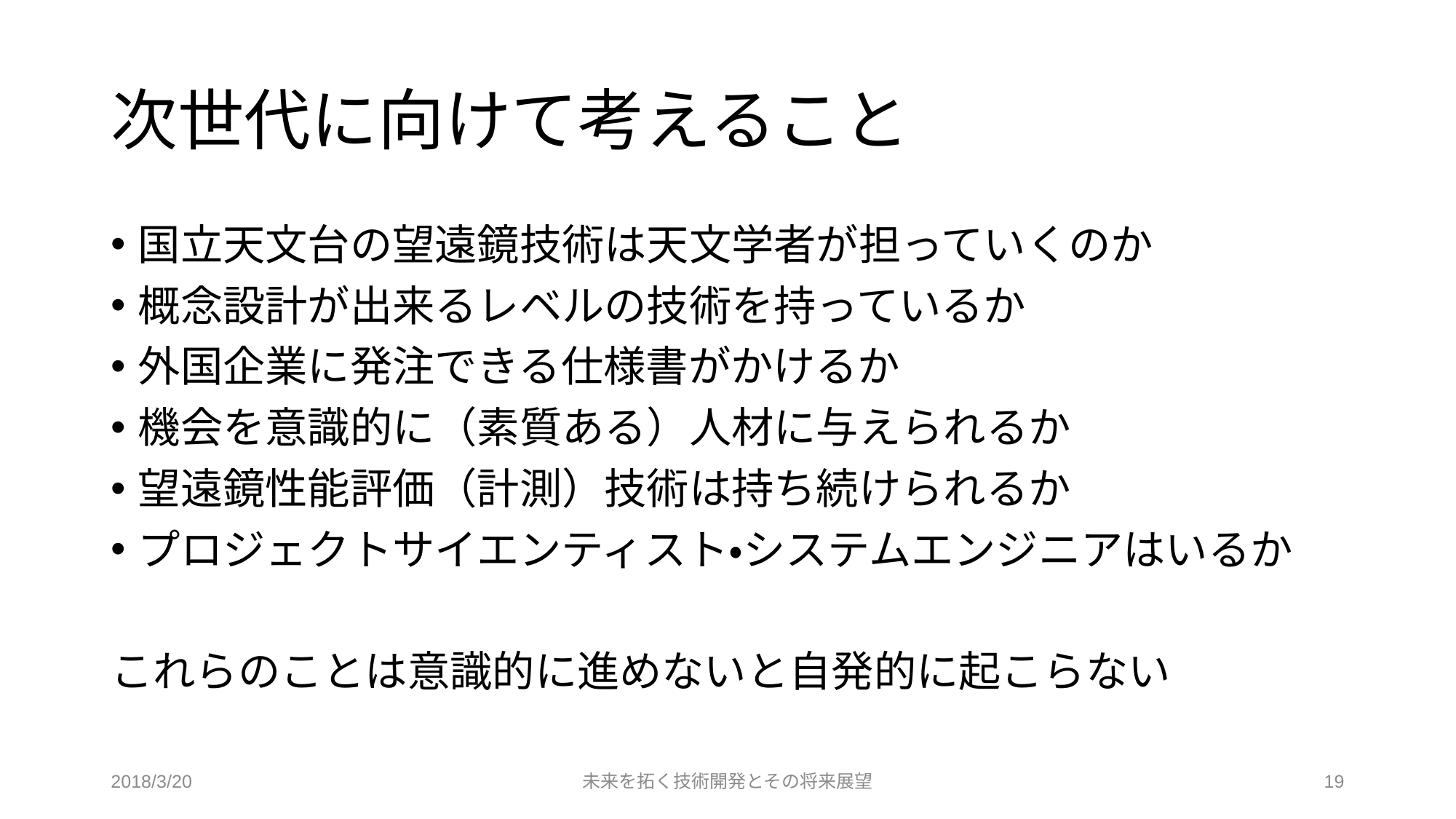

# 次世代に向けて考えること
国立天文台の望遠鏡技術は天文学者が担っていくのか
概念設計が出来るレベルの技術を持っているか
外国企業に発注できる仕様書がかけるか
機会を意識的に（素質ある）人材に与えられるか
望遠鏡性能評価（計測）技術は持ち続けられるか
プロジェクトサイエンティスト・システムエンジニアはいるか

これらのことは意識的に進めないと自発的に起こらない
2018/3/20
未来を拓く技術開発とその将来展望
19